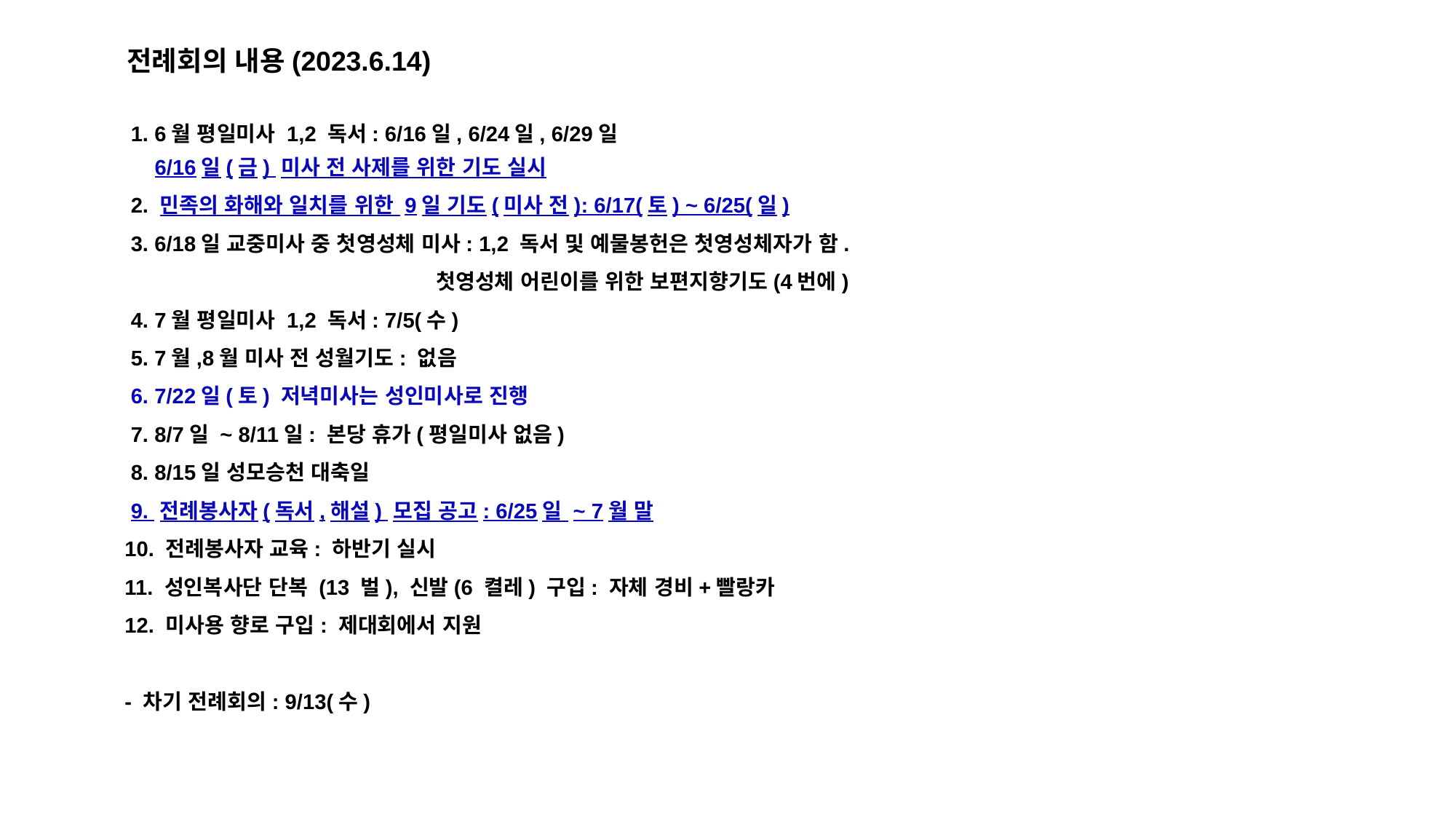

# 전례회의 내용(2023.6.14)
 1. 6월 평일미사 1,2 독서: 6/16일, 6/24일, 6/29일
     6/16일(금) 미사 전 사제를 위한 기도 실시
 2. 민족의 화해와 일치를 위한 9일 기도(미사 전): 6/17(토) ~ 6/25(일)
 3. 6/18일 교중미사 중 첫영성체 미사: 1,2 독서 및 예물봉헌은 첫영성체자가 함.
                                                   첫영성체 어린이를 위한 보편지향기도(4번에)
 4. 7월 평일미사 1,2 독서: 7/5(수)
 5. 7월,8월 미사 전 성월기도: 없음
 6. 7/22일(토) 저녁미사는 성인미사로 진행
 7. 8/7일 ~ 8/11일: 본당 휴가(평일미사 없음)
 8. 8/15일 성모승천 대축일
 9. 전례봉사자(독서,해설) 모집 공고: 6/25일 ~ 7월 말
10. 전례봉사자 교육: 하반기 실시
11. 성인복사단 단복 (13 벌), 신발(6 켤레) 구입: 자체 경비+빨랑카
12. 미사용 향로 구입: 제대회에서 지원

- 차기 전례회의: 9/13(수)